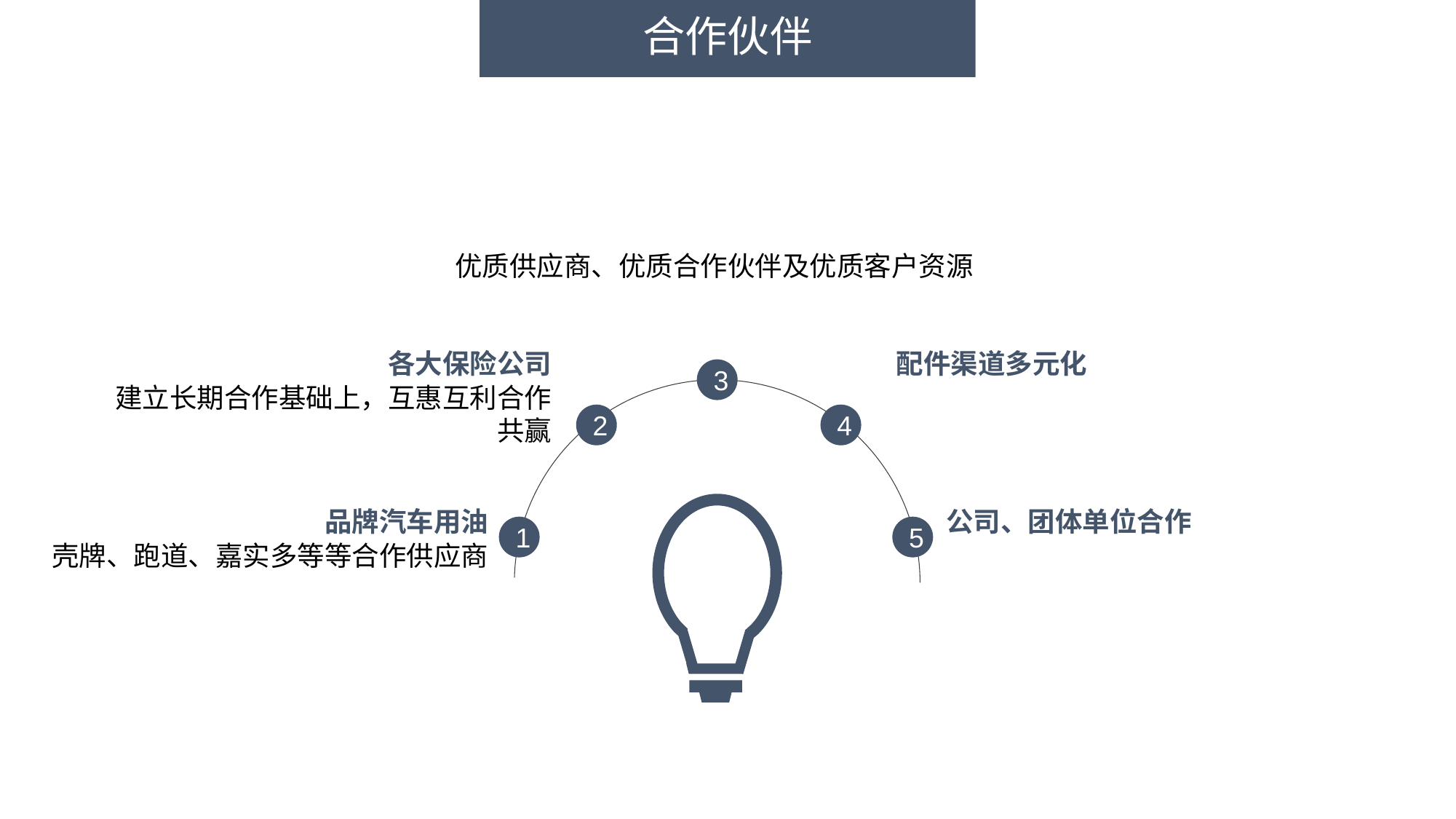

# 合作伙伴
优质供应商、优质合作伙伴及优质客户资源
各大保险公司
配件渠道多元化
3
建立长期合作基础上，互惠互利合作共赢

2
4

品牌汽车用油
公司、团体单位合作
1
5
壳牌、跑道、嘉实多等等合作供应商